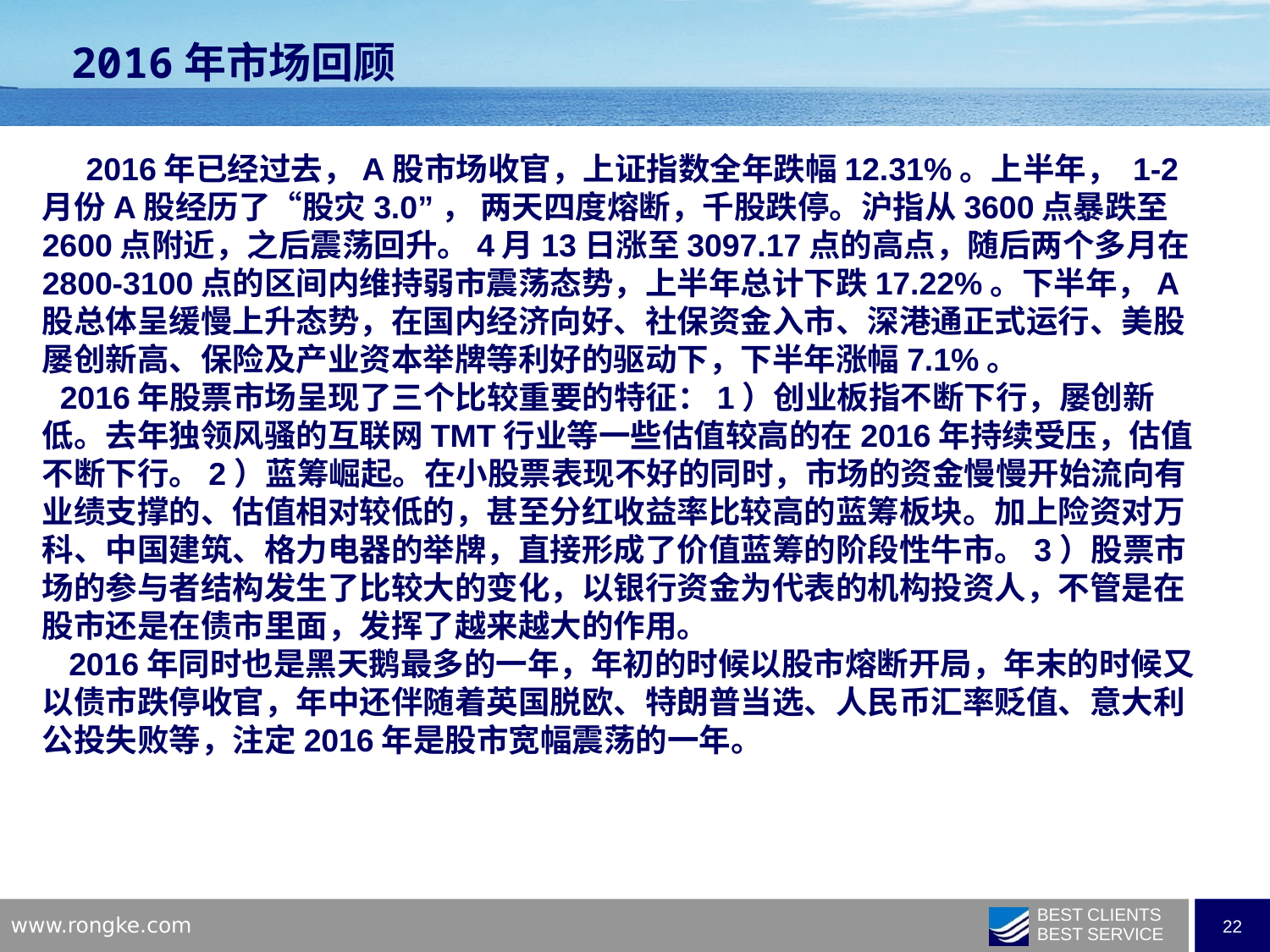

2016年市场回顾
　2016年已经过去，A股市场收官，上证指数全年跌幅12.31%。上半年， 1-2月份A股经历了“股灾3.0”， 两天四度熔断，千股跌停。沪指从3600点暴跌至2600点附近，之后震荡回升。4月13日涨至3097.17点的高点，随后两个多月在2800-3100点的区间内维持弱市震荡态势，上半年总计下跌17.22%。下半年，A股总体呈缓慢上升态势，在国内经济向好、社保资金入市、深港通正式运行、美股屡创新高、保险及产业资本举牌等利好的驱动下，下半年涨幅7.1%。
  2016年股票市场呈现了三个比较重要的特征：1）创业板指不断下行，屡创新低。去年独领风骚的互联网TMT行业等一些估值较高的在2016年持续受压，估值不断下行。2）蓝筹崛起。在小股票表现不好的同时，市场的资金慢慢开始流向有业绩支撑的、估值相对较低的，甚至分红收益率比较高的蓝筹板块。加上险资对万科、中国建筑、格力电器的举牌，直接形成了价值蓝筹的阶段性牛市。3）股票市场的参与者结构发生了比较大的变化，以银行资金为代表的机构投资人，不管是在股市还是在债市里面，发挥了越来越大的作用。
   2016年同时也是黑天鹅最多的一年，年初的时候以股市熔断开局，年末的时候又以债市跌停收官，年中还伴随着英国脱欧、特朗普当选、人民币汇率贬值、意大利公投失败等，注定2016年是股市宽幅震荡的一年。